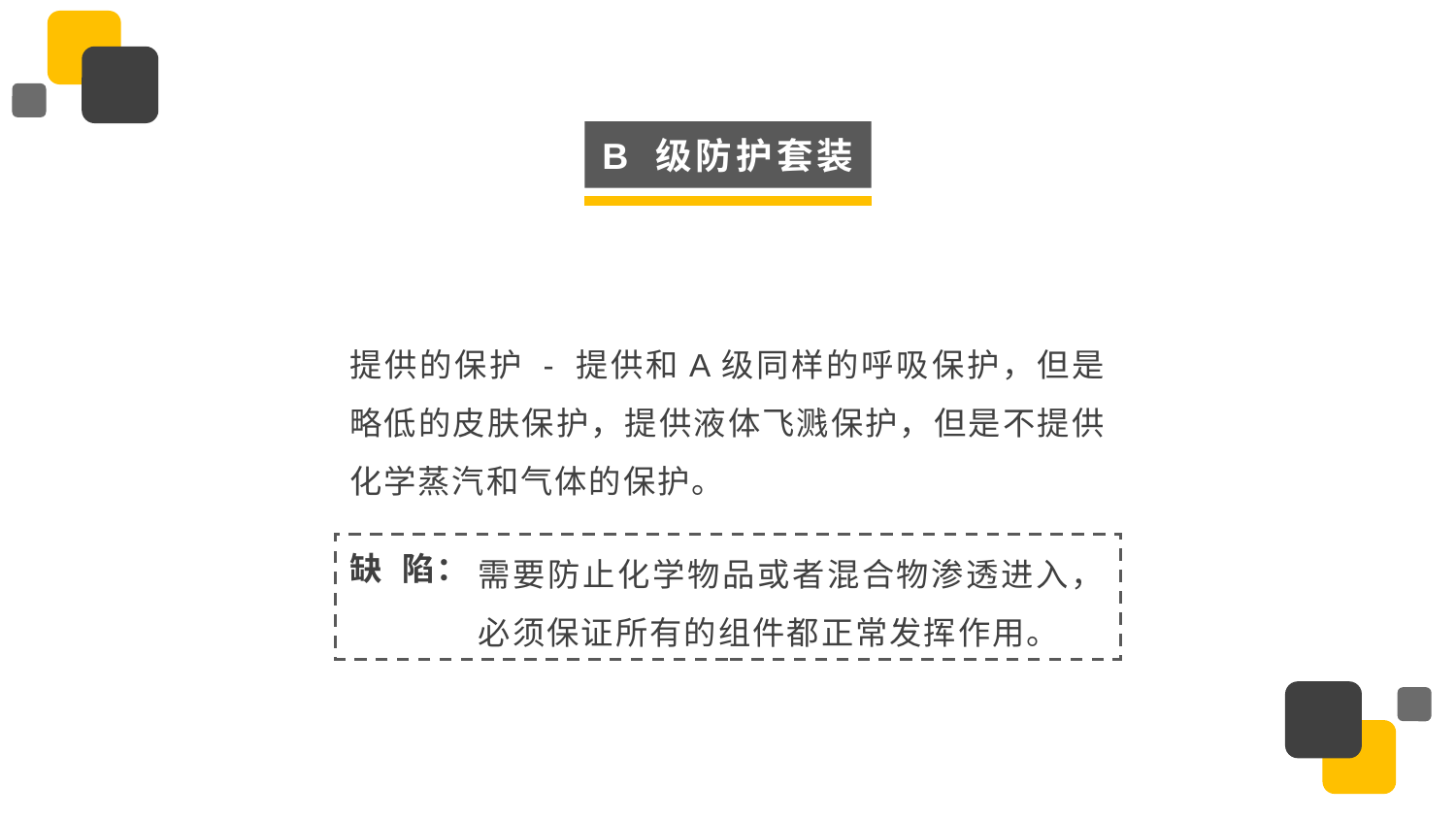

B 级防护套装
提供的保护 - 提供和A级同样的呼吸保护，但是略低的皮肤保护，提供液体飞溅保护，但是不提供化学蒸汽和气体的保护。
需要防止化学物品或者混合物渗透进入，必须保证所有的组件都正常发挥作用。

缺  陷：